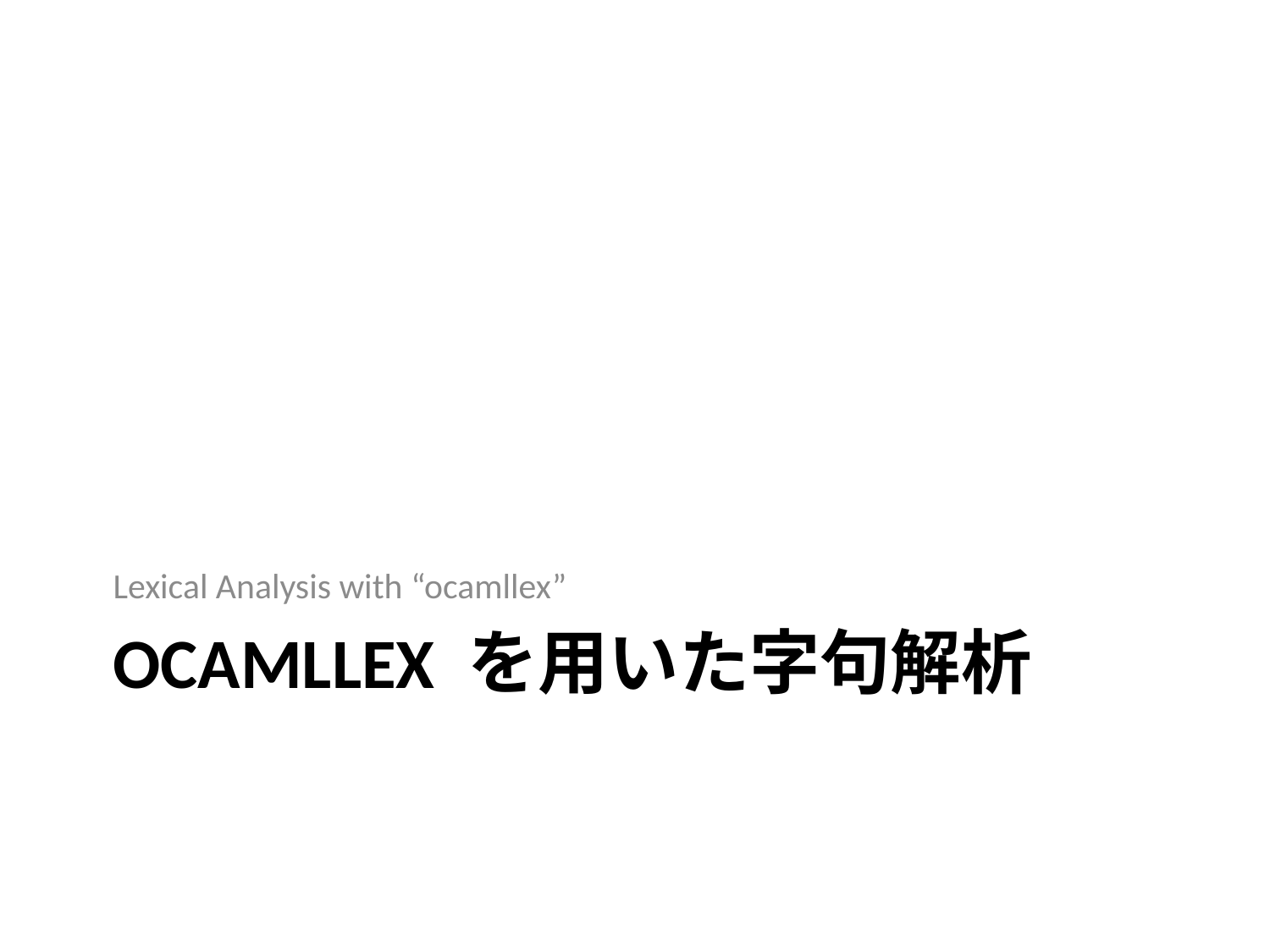

Lexical Analysis with “ocamllex”
# Ocamllex を用いた字句解析